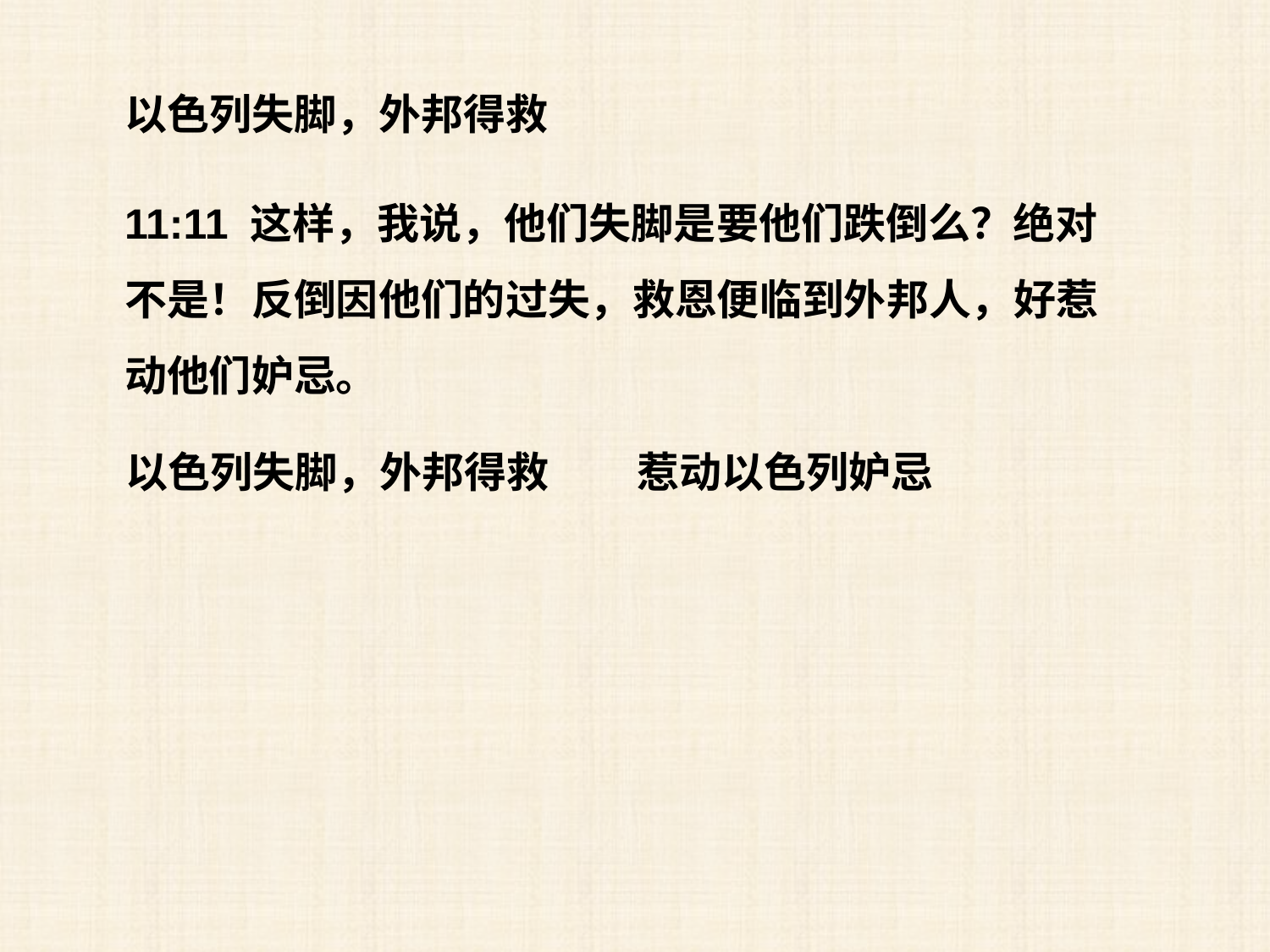

以色列失脚，外邦得救
11:11 这样，我说，他们失脚是要他们跌倒么？绝对不是！反倒因他们的过失，救恩便临到外邦人，好惹动他们妒忌。
以色列失脚，外邦得救
惹动以色列妒忌